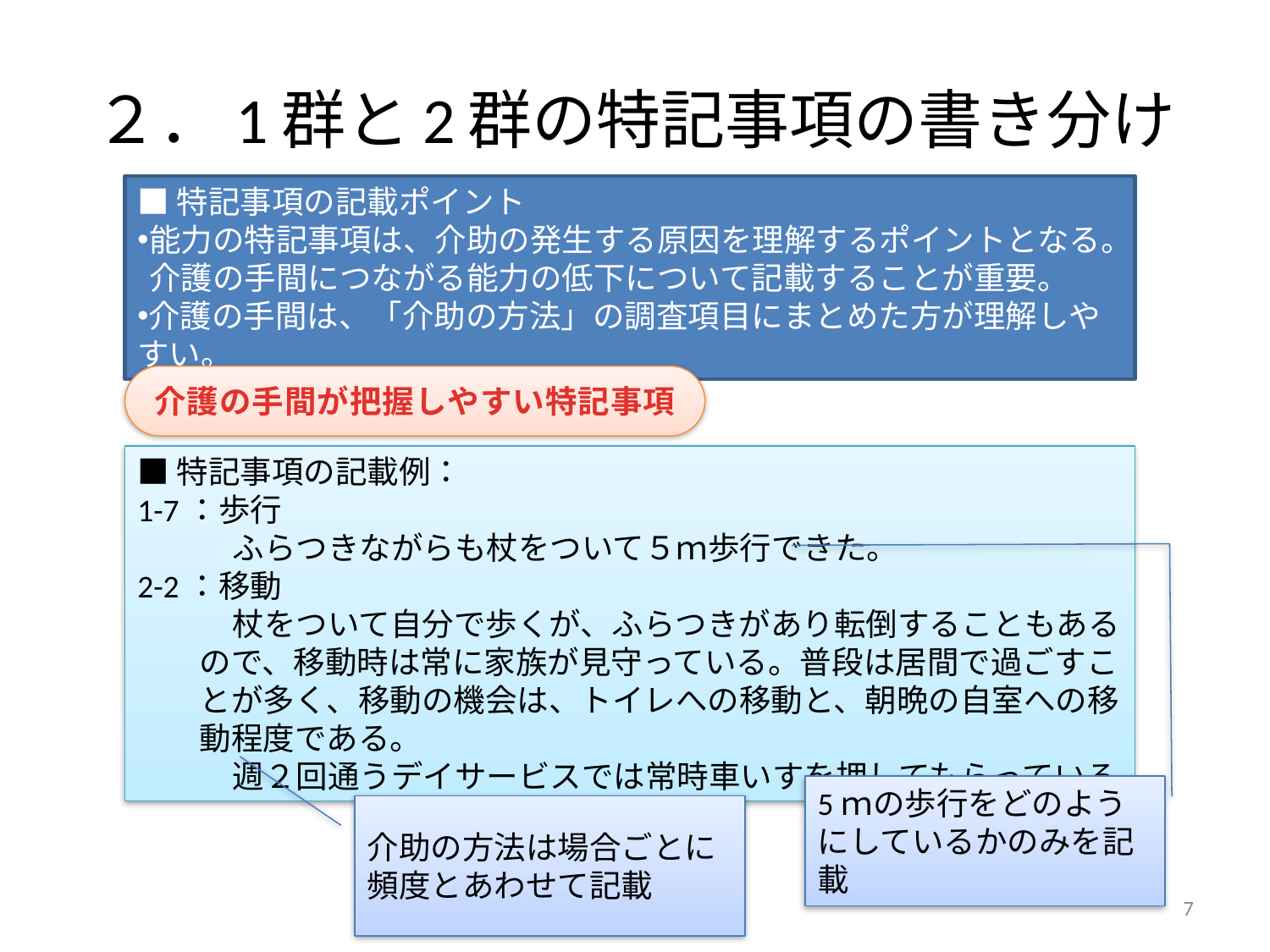

# ２．1群と2群の特記事項の書き分け
■特記事項の記載ポイント
能力の特記事項は、介助の発生する原因を理解するポイントとなる。介護の手間につながる能力の低下について記載することが重要。
介護の手間は、「介助の方法」の調査項目にまとめた方が理解しやすい。
介護の手間が把握しやすい特記事項
■特記事項の記載例：
1-7：歩行
　　　ふらつきながらも杖をついて５ｍ歩行できた。
2-2：移動
　　　杖をついて自分で歩くが、ふらつきがあり転倒することもあるので、移動時は常に家族が見守っている。普段は居間で過ごすことが多く、移動の機会は、トイレへの移動と、朝晩の自室への移動程度である。
　　　週２回通うデイサービスでは常時車いすを押してもらっている。
5ｍの歩行をどのようにしているかのみを記載
介助の方法は場合ごとに頻度とあわせて記載
7